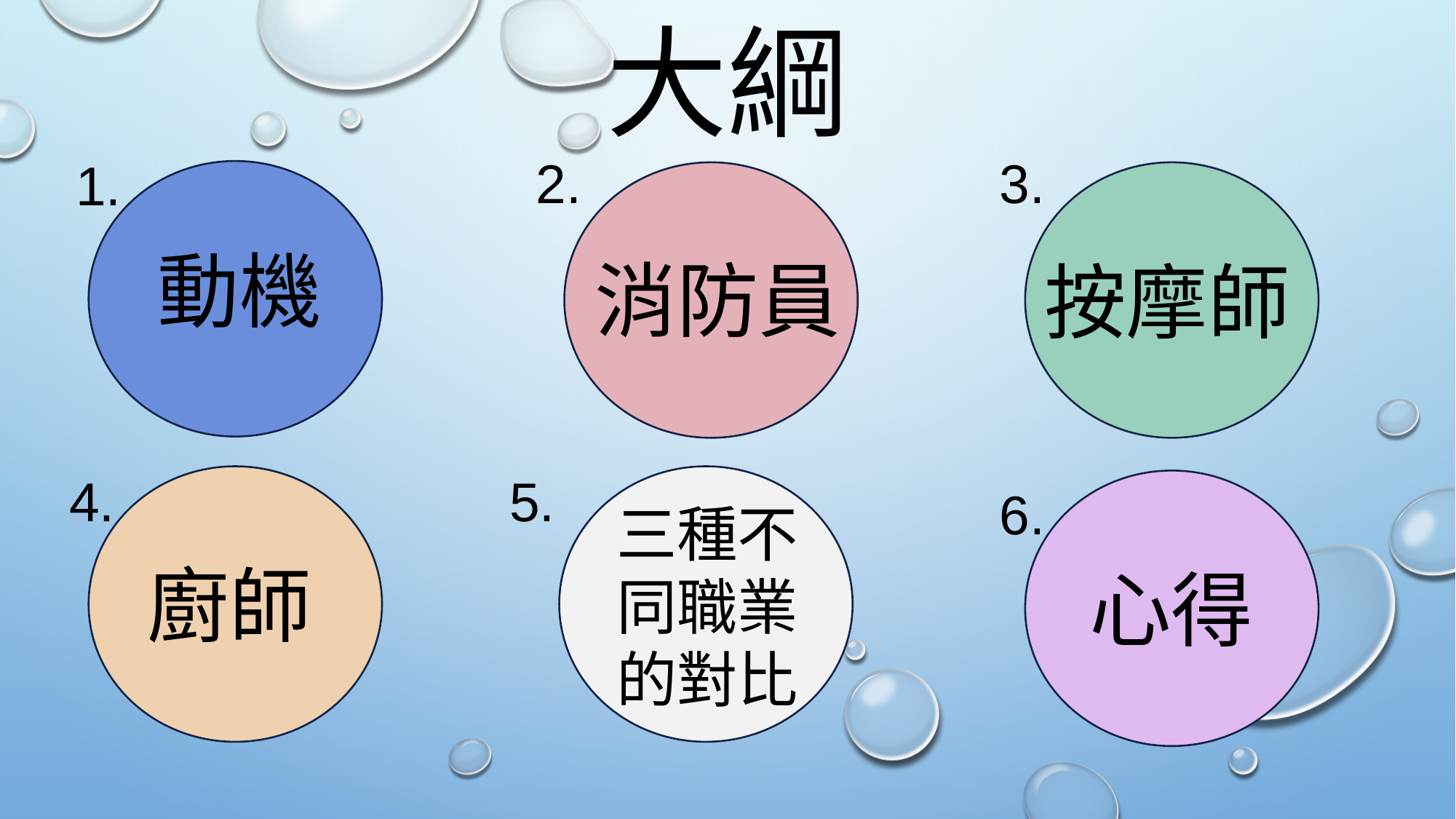

# 大綱
3.
2.
1.

動機
消防員
按摩師
5.
4.

6.
三種不同職業的對比
廚師
心得